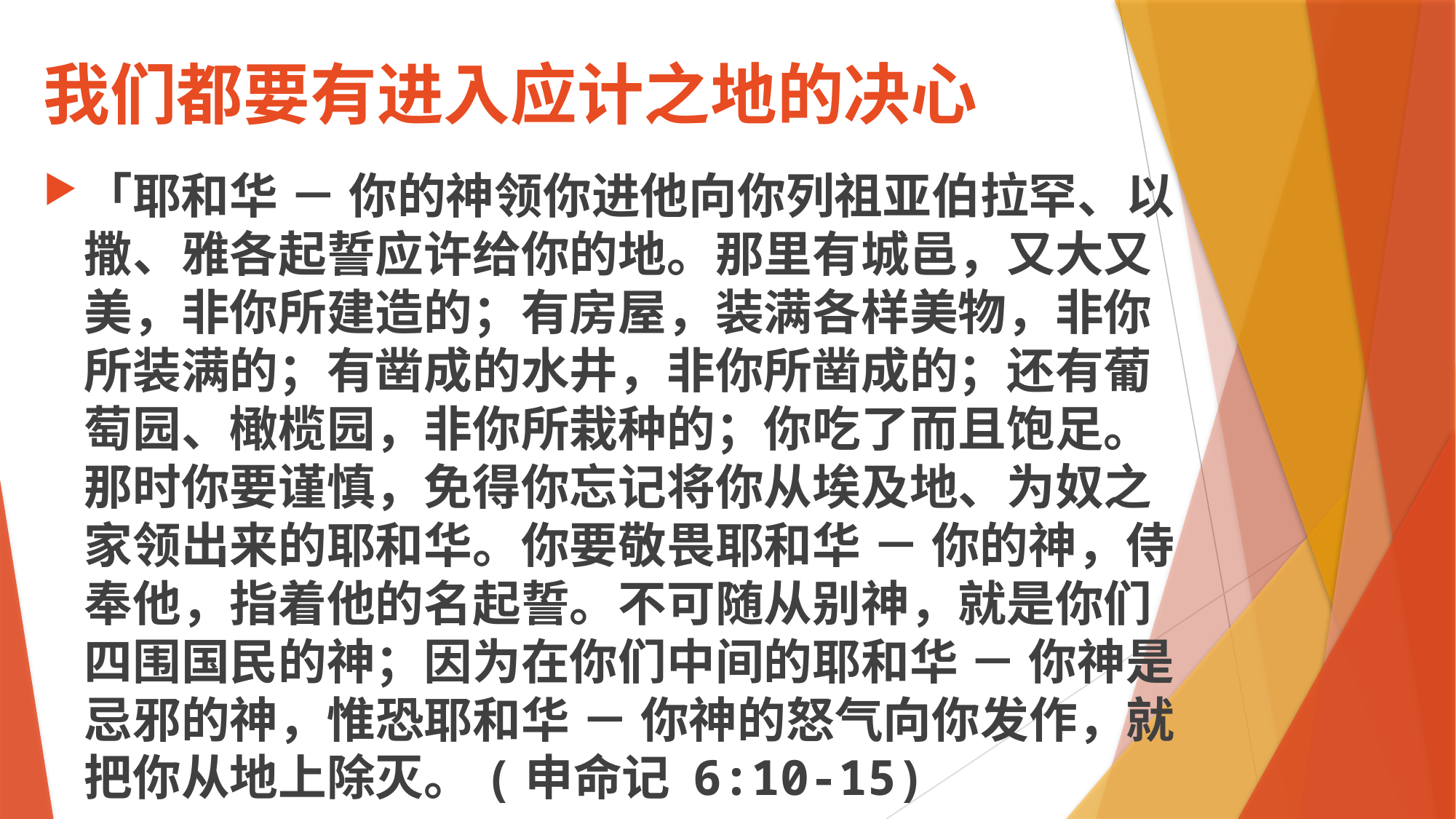

# 我们都要有进入应计之地的决心
「耶和华 － 你的神领你进他向你列祖亚伯拉罕、以撒、雅各起誓应许给你的地。那里有城邑，又大又美，非你所建造的；有房屋，装满各样美物，非你所装满的；有凿成的水井，非你所凿成的；还有葡萄园、橄榄园，非你所栽种的；你吃了而且饱足。那时你要谨慎，免得你忘记将你从埃及地、为奴之家领出来的耶和华。你要敬畏耶和华 － 你的神，侍奉他，指着他的名起誓。不可随从别神，就是你们四围国民的神；因为在你们中间的耶和华 － 你神是忌邪的神，惟恐耶和华 － 你神的怒气向你发作，就把你从地上除灭。(申命记 6:10-15)